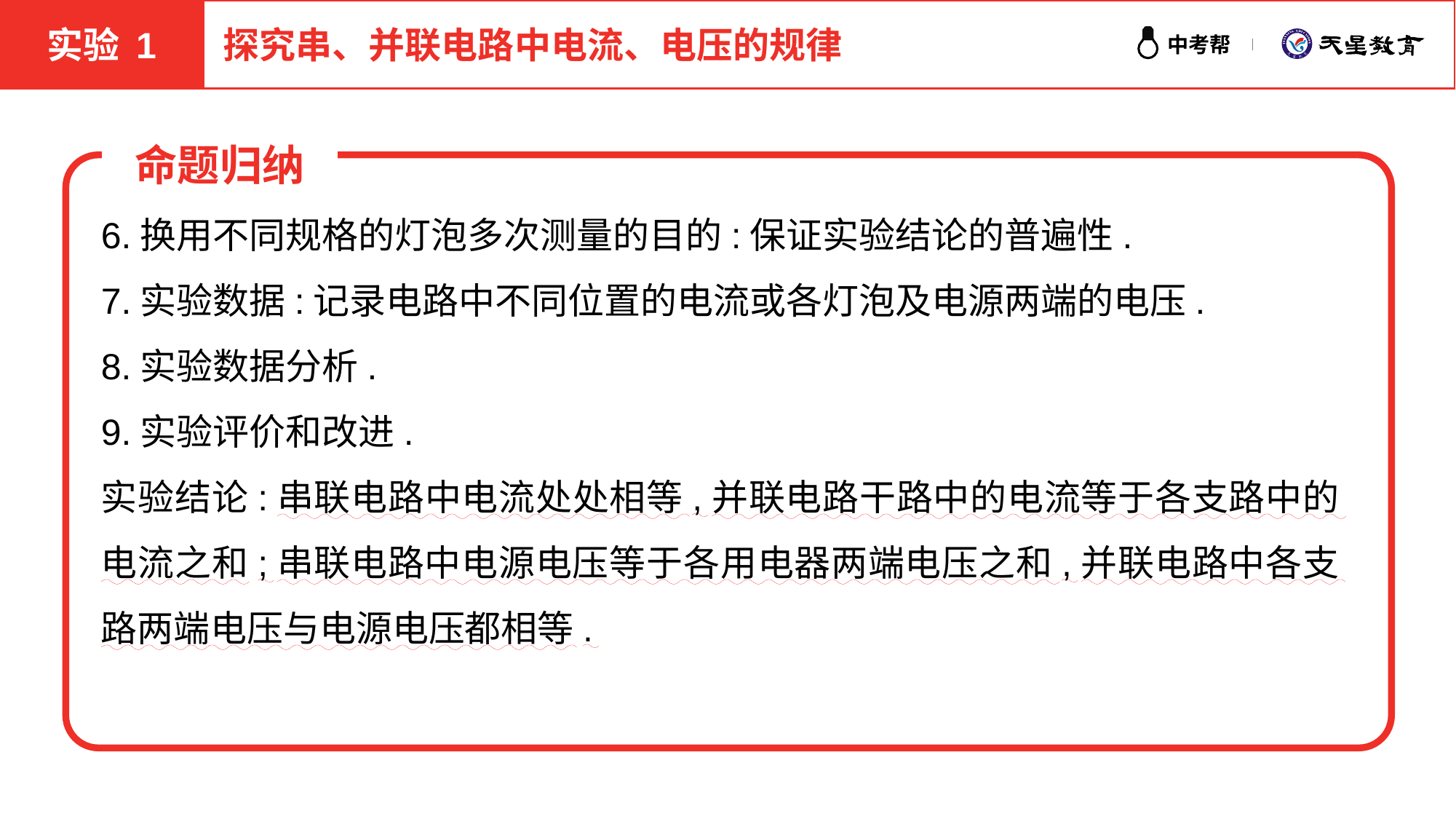

实验 1
探究串、并联电路中电流、电压的规律
命题归纳

6.换用不同规格的灯泡多次测量的目的:保证实验结论的普遍性.
7.实验数据:记录电路中不同位置的电流或各灯泡及电源两端的电压.
8.实验数据分析.
9.实验评价和改进.
实验结论:串联电路中电流处处相等,并联电路干路中的电流等于各支路中的电流之和;串联电路中电源电压等于各用电器两端电压之和,并联电路中各支路两端电压与电源电压都相等.